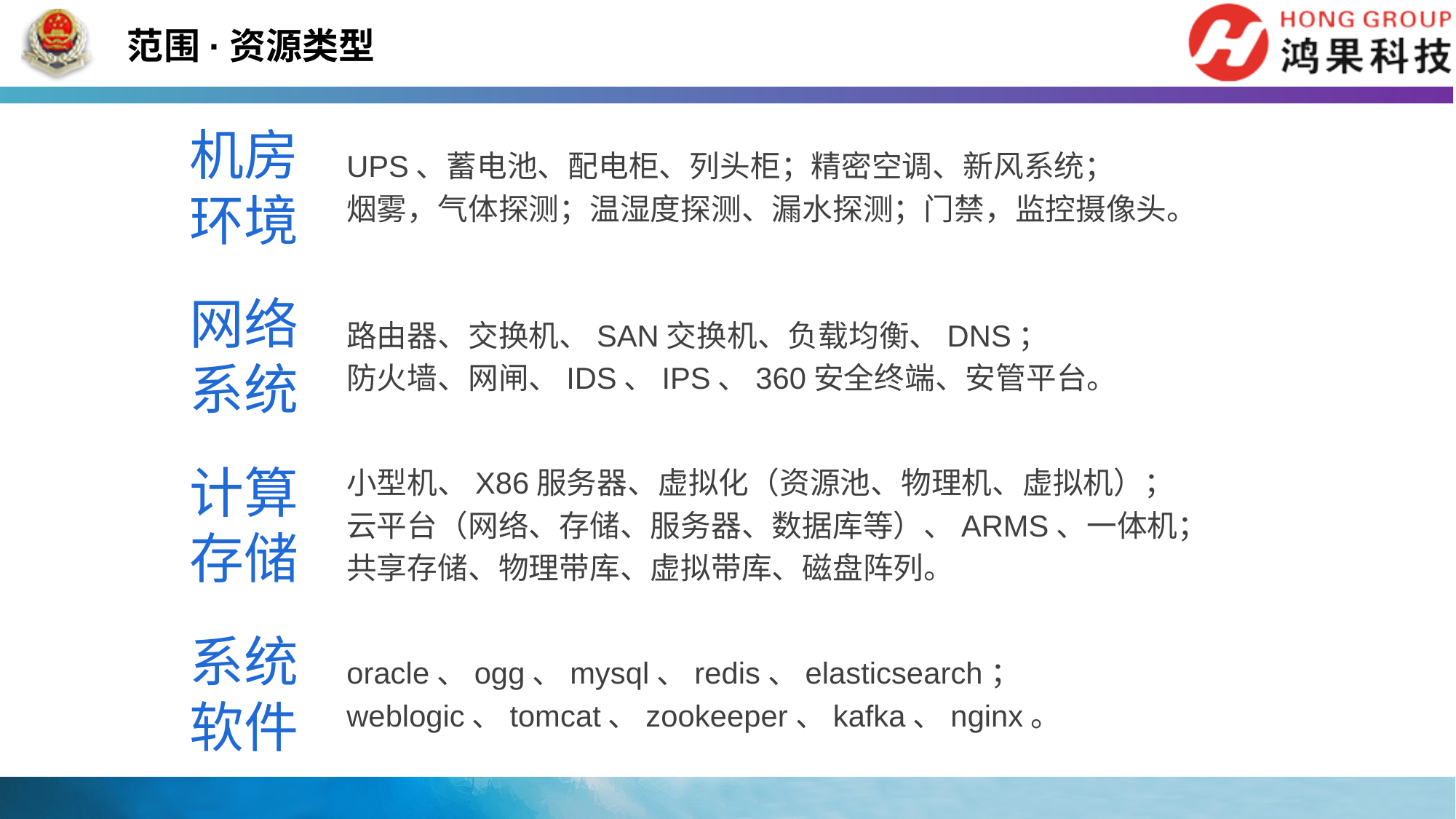

范围·资源类型
机房
环境
UPS、蓄电池、配电柜、列头柜；精密空调、新风系统；
烟雾，气体探测；温湿度探测、漏水探测；门禁，监控摄像头。
网络
系统
路由器、交换机、SAN交换机、负载均衡、DNS；
防火墙、网闸、IDS、IPS、360安全终端、安管平台。
计算
存储
小型机、X86服务器、虚拟化（资源池、物理机、虚拟机）；
云平台（网络、存储、服务器、数据库等）、ARMS、一体机；
共享存储、物理带库、虚拟带库、磁盘阵列。
系统
软件
oracle、ogg、mysql、redis、elasticsearch；
weblogic、tomcat、zookeeper、kafka、nginx。